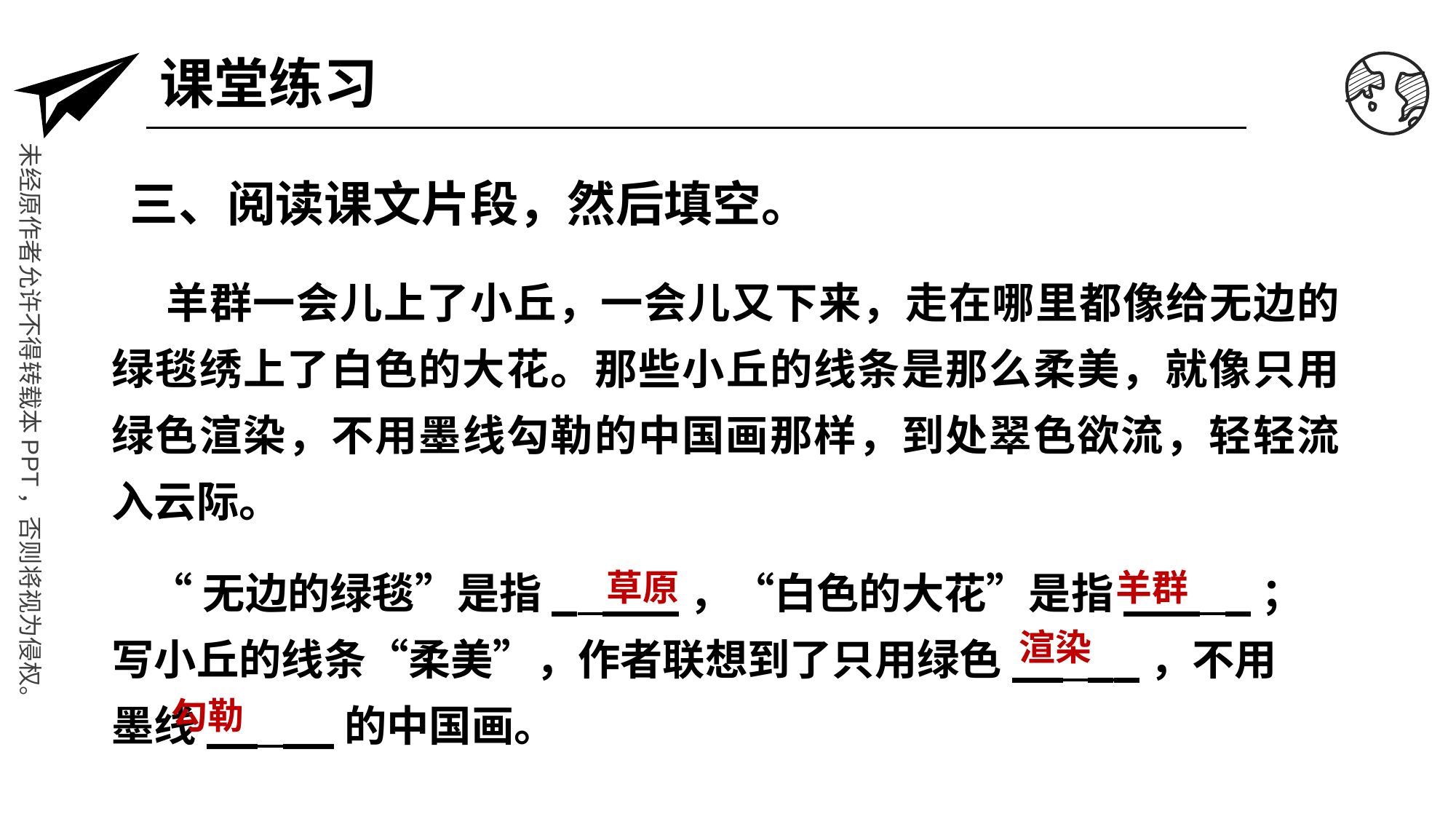

课堂练习
三、阅读课文片段，然后填空。
    羊群一会儿上了小丘，一会儿又下来，走在哪里都像给无边的绿毯绣上了白色的大花。那些小丘的线条是那么柔美，就像只用绿色渲染，不用墨线勾勒的中国画那样，到处翠色欲流，轻轻流入云际。
    “无边的绿毯”是指_ ___，“白色的大花”是指___ _；写小丘的线条“柔美”，作者联想到了只用绿色__ __，不用墨线__ __的中国画。
草原
羊群
渲染
勾勒